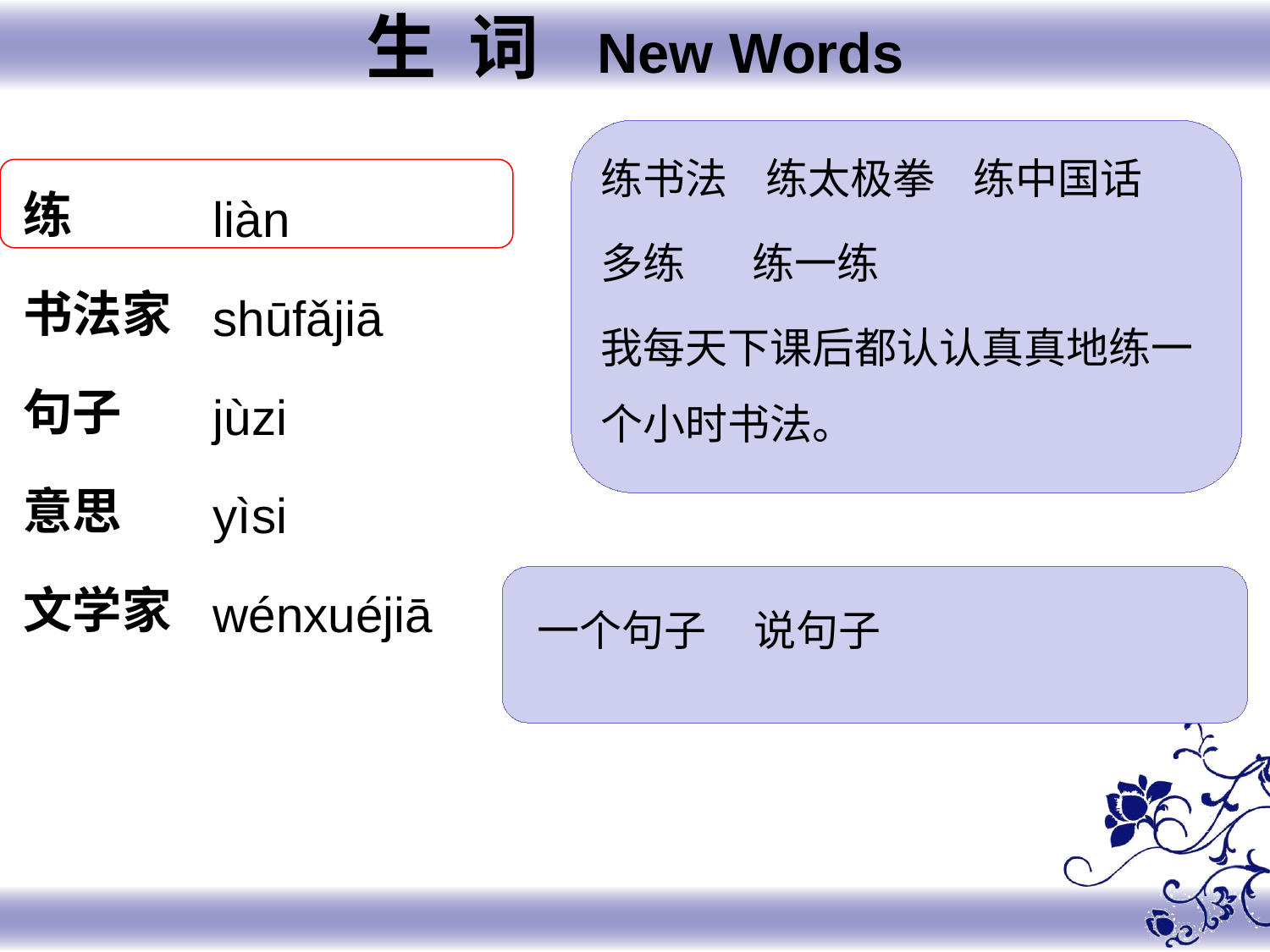

生  词   New Words
练书法    练太极拳    练中国话
多练       练一练
我每天下课后都认认真真地练一个小时书法。

练
书法家
句子
意思
文学家

liàn
shūfǎjiā
jùzi
yìsi
wénxuéjiā

一个句子     说句子